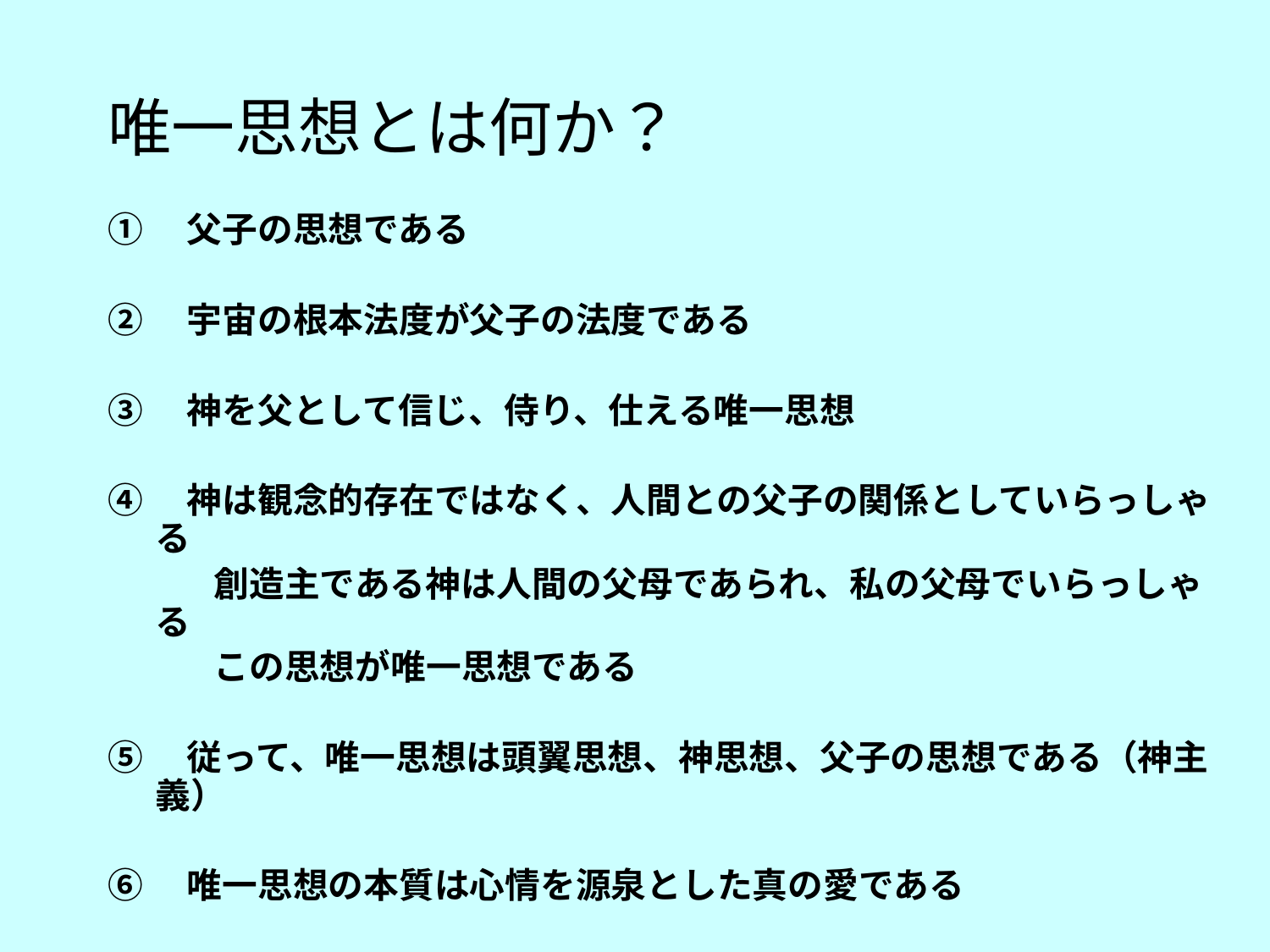

# 唯一思想とは何か？
①　父子の思想である

②　宇宙の根本法度が父子の法度である

③　神を父として信じ、侍り、仕える唯一思想

④　神は観念的存在ではなく、人間との父子の関係としていらっしゃる
　　　創造主である神は人間の父母であられ、私の父母でいらっしゃる
　　　この思想が唯一思想である

⑤　従って、唯一思想は頭翼思想、神思想、父子の思想である（神主義）

⑥　唯一思想の本質は心情を源泉とした真の愛である